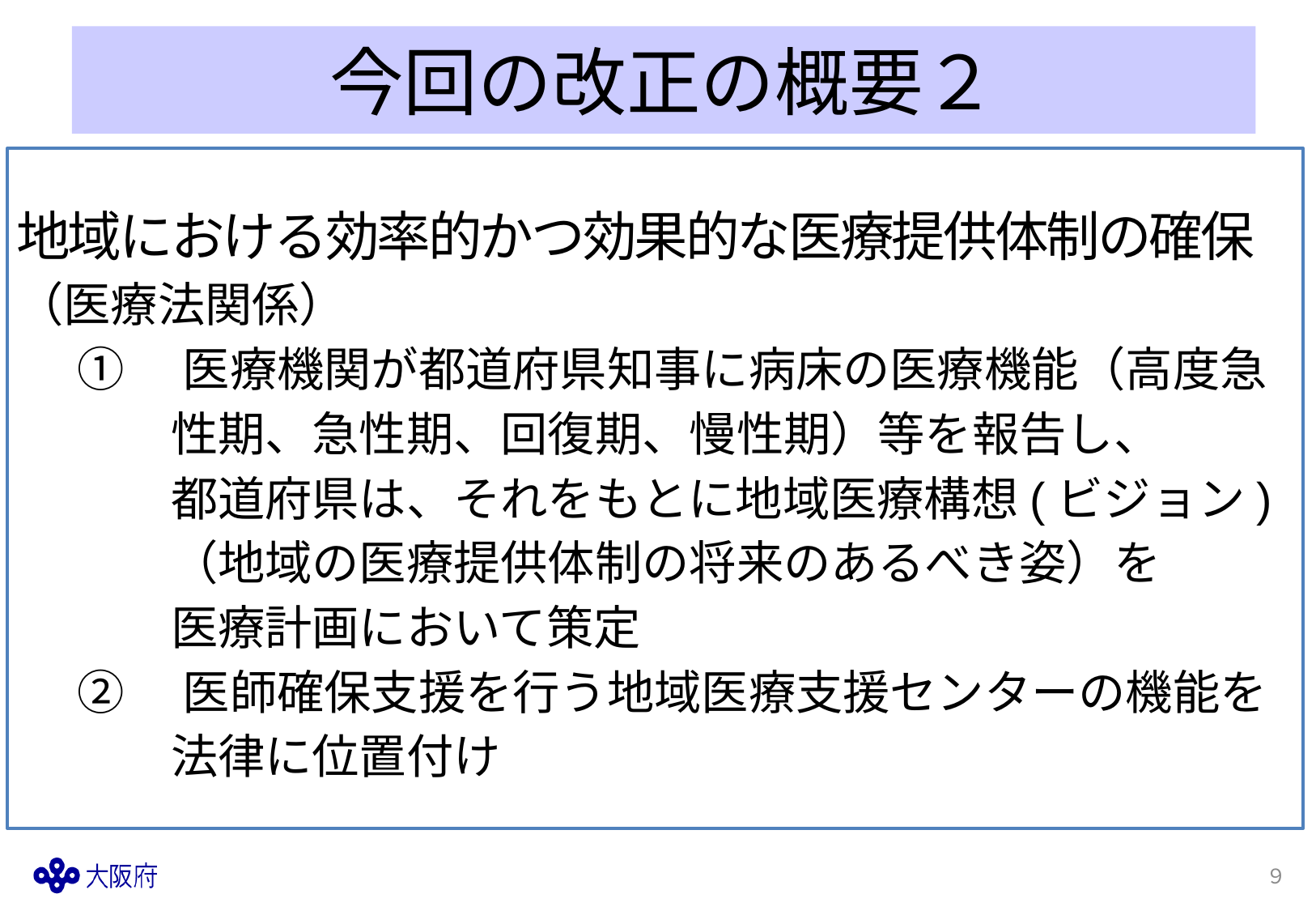

# 今回の改正の概要２
地域における効率的かつ効果的な医療提供体制の確保（医療法関係）
①　医療機関が都道府県知事に病床の医療機能（高度急性期、急性期、回復期、慢性期）等を報告し、
都道府県は、それをもとに地域医療構想(ビジョン)（地域の医療提供体制の将来のあるべき姿）を
医療計画において策定
②　医師確保支援を行う地域医療支援センターの機能を法律に位置付け
９